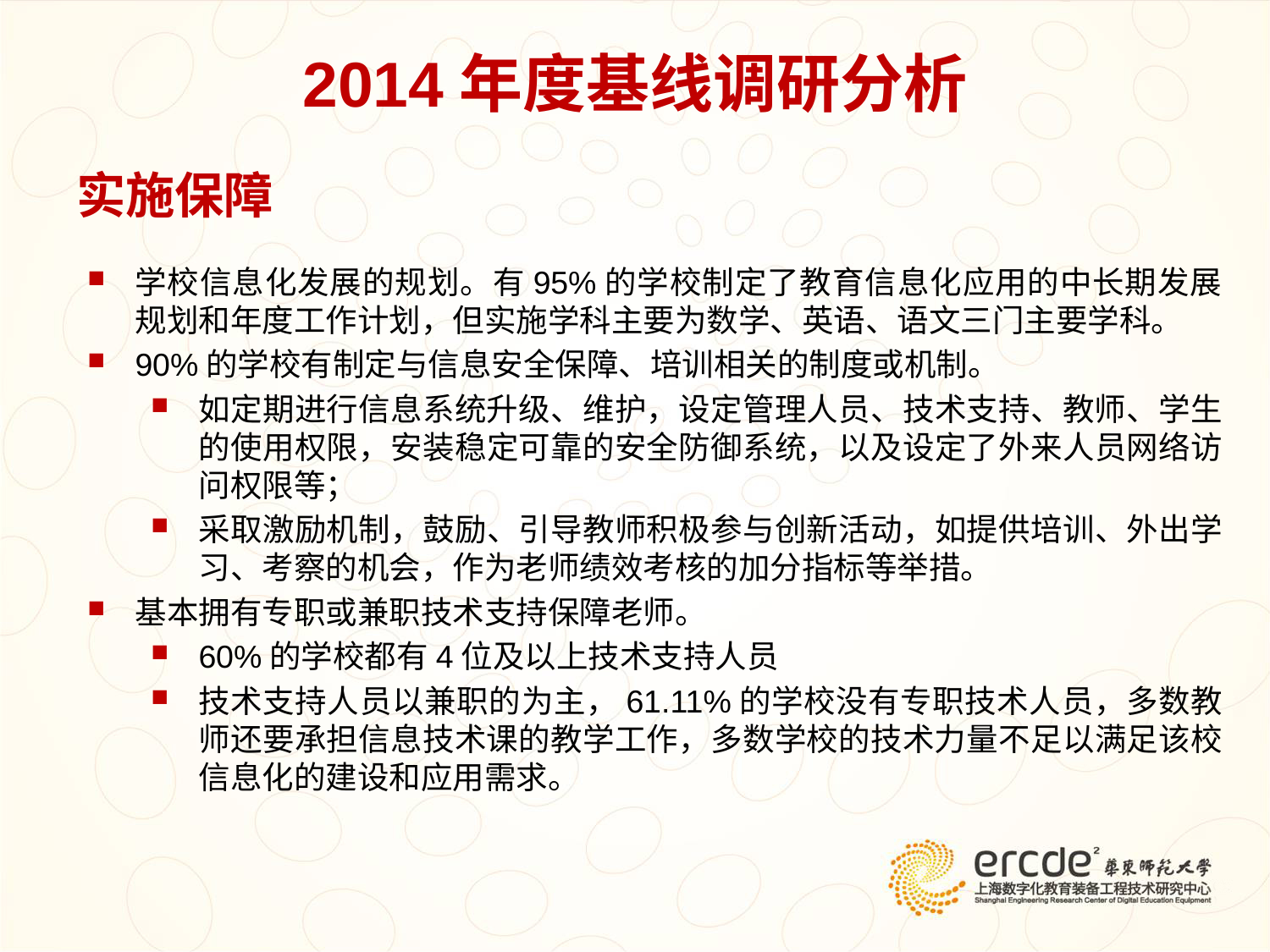

# 2014年度基线调研分析
实施保障
学校信息化发展的规划。有95%的学校制定了教育信息化应用的中长期发展规划和年度工作计划，但实施学科主要为数学、英语、语文三门主要学科。
90%的学校有制定与信息安全保障、培训相关的制度或机制。
如定期进行信息系统升级、维护，设定管理人员、技术支持、教师、学生的使用权限，安装稳定可靠的安全防御系统，以及设定了外来人员网络访问权限等；
采取激励机制，鼓励、引导教师积极参与创新活动，如提供培训、外出学习、考察的机会，作为老师绩效考核的加分指标等举措。
基本拥有专职或兼职技术支持保障老师。
60%的学校都有4位及以上技术支持人员
技术支持人员以兼职的为主，61.11%的学校没有专职技术人员，多数教师还要承担信息技术课的教学工作，多数学校的技术力量不足以满足该校信息化的建设和应用需求。